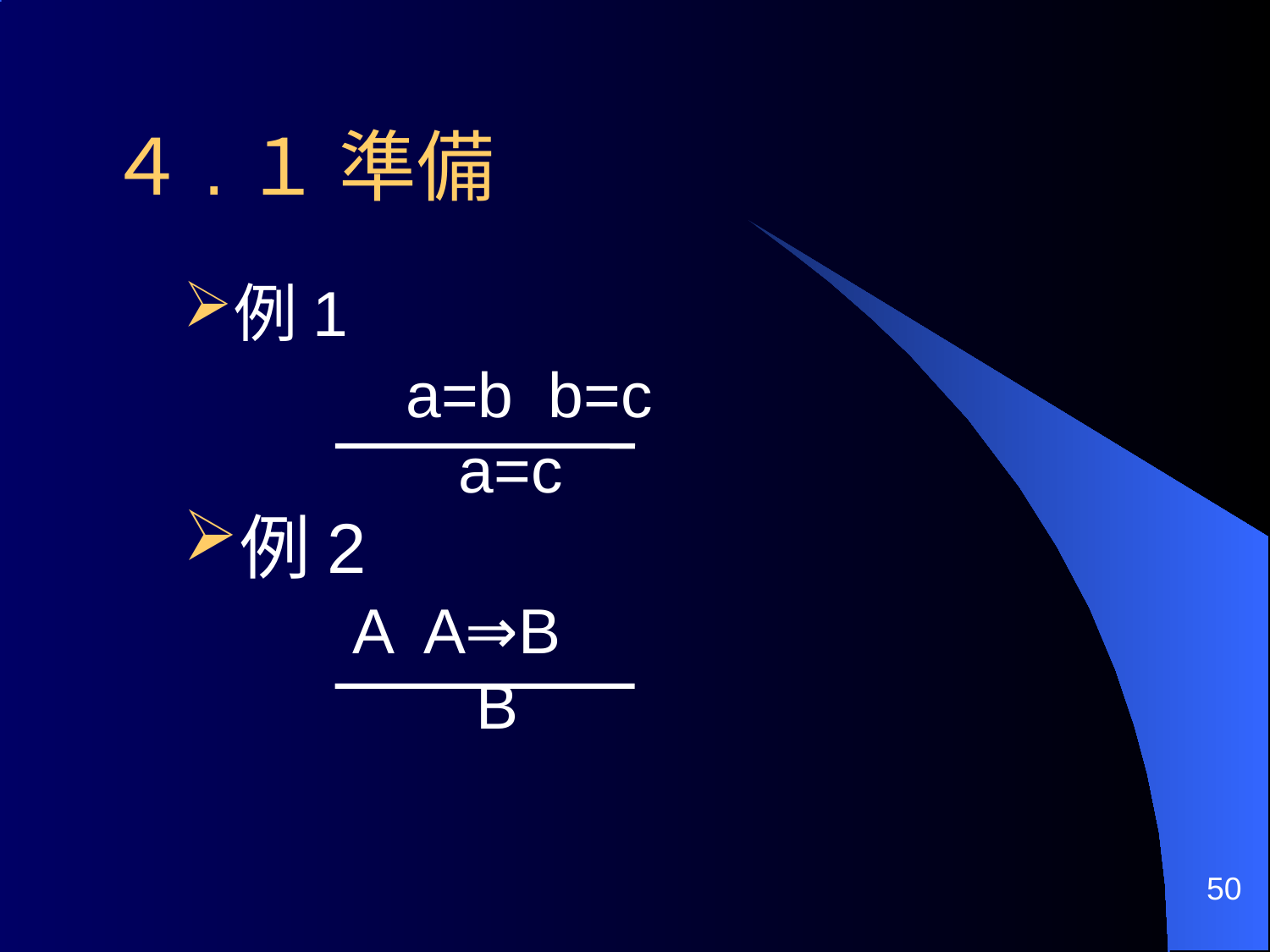

# ４.１ 準備
例1
		a=b  b=c
   	   a=c
例2
      A  A⇒B
   	    B

50